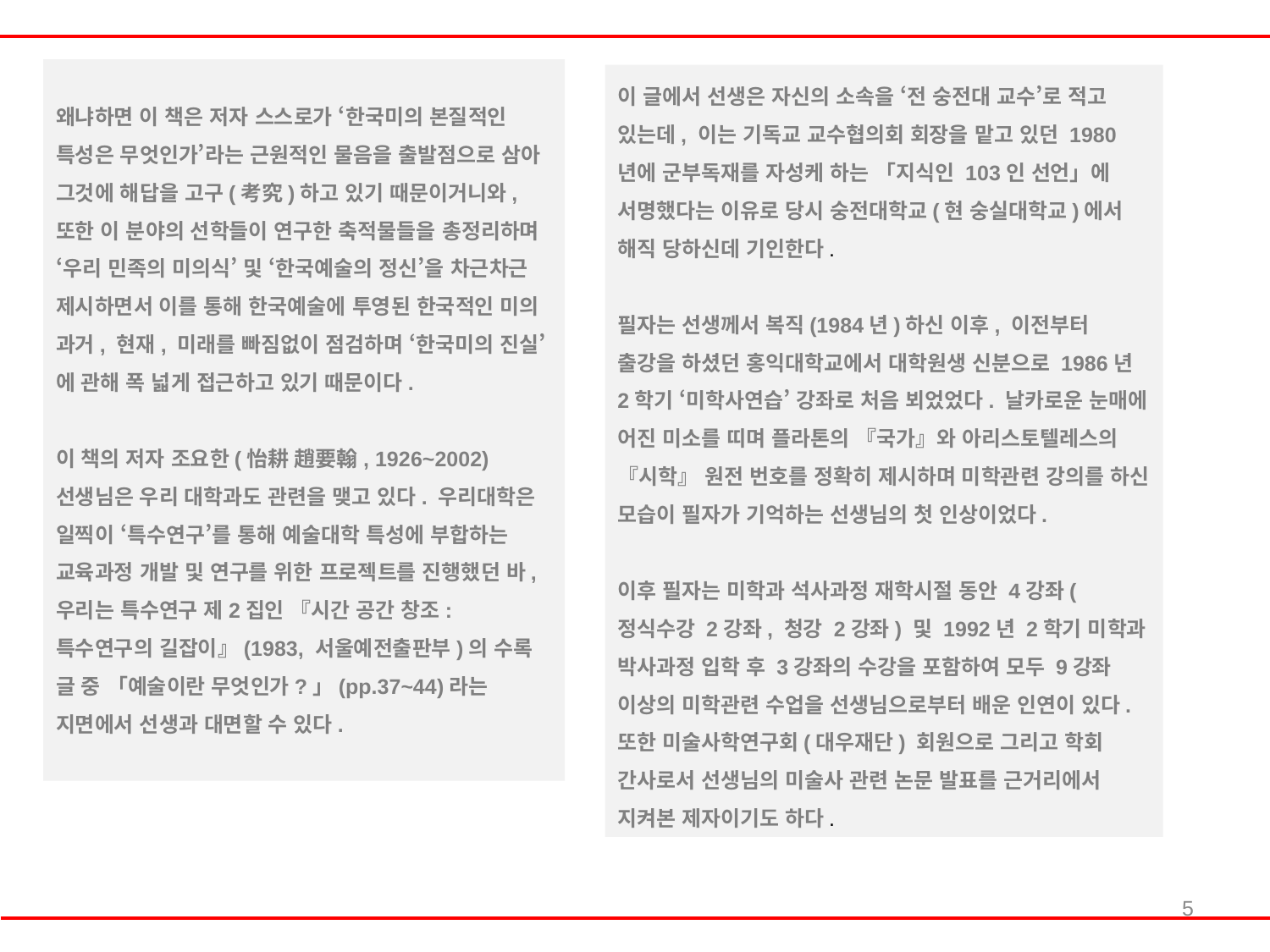

왜냐하면 이 책은 저자 스스로가 ‘한국미의 본질적인 특성은 무엇인가’라는 근원적인 물음을 출발점으로 삼아 그것에 해답을 고구(考究)하고 있기 때문이거니와, 또한 이 분야의 선학들이 연구한 축적물들을 총정리하며 ‘우리 민족의 미의식’ 및 ‘한국예술의 정신’을 차근차근 제시하면서 이를 통해 한국예술에 투영된 한국적인 미의 과거, 현재, 미래를 빠짐없이 점검하며 ‘한국미의 진실’에 관해 폭 넓게 접근하고 있기 때문이다.

이 책의 저자 조요한(怡耕 趙要翰, 1926~2002) 선생님은 우리 대학과도 관련을 맺고 있다. 우리대학은 일찍이 ‘특수연구’를 통해 예술대학 특성에 부합하는 교육과정 개발 및 연구를 위한 프로젝트를 진행했던 바, 우리는 특수연구 제2집인 『시간 공간 창조: 특수연구의 길잡이』(1983, 서울예전출판부)의 수록 글 중 「예술이란 무엇인가?」(pp.37~44)라는 지면에서 선생과 대면할 수 있다.

이 글에서 선생은 자신의 소속을 ‘전 숭전대 교수’로 적고 있는데, 이는 기독교 교수협의회 회장을 맡고 있던 1980년에 군부독재를 자성케 하는 「지식인 103인 선언」에 서명했다는 이유로 당시 숭전대학교(현 숭실대학교)에서 해직 당하신데 기인한다.

필자는 선생께서 복직(1984년)하신 이후, 이전부터 출강을 하셨던 홍익대학교에서 대학원생 신분으로 1986년 2학기 ‘미학사연습’ 강좌로 처음 뵈었었다. 날카로운 눈매에 어진 미소를 띠며 플라톤의 『국가』와 아리스토텔레스의 『시학』 원전 번호를 정확히 제시하며 미학관련 강의를 하신 모습이 필자가 기억하는 선생님의 첫 인상이었다.

이후 필자는 미학과 석사과정 재학시절 동안 4강좌(정식수강 2강좌, 청강 2강좌) 및 1992년 2학기 미학과 박사과정 입학 후 3강좌의 수강을 포함하여 모두 9강좌 이상의 미학관련 수업을 선생님으로부터 배운 인연이 있다. 또한 미술사학연구회(대우재단) 회원으로 그리고 학회 간사로서 선생님의 미술사 관련 논문 발표를 근거리에서 지켜본 제자이기도 하다.
5